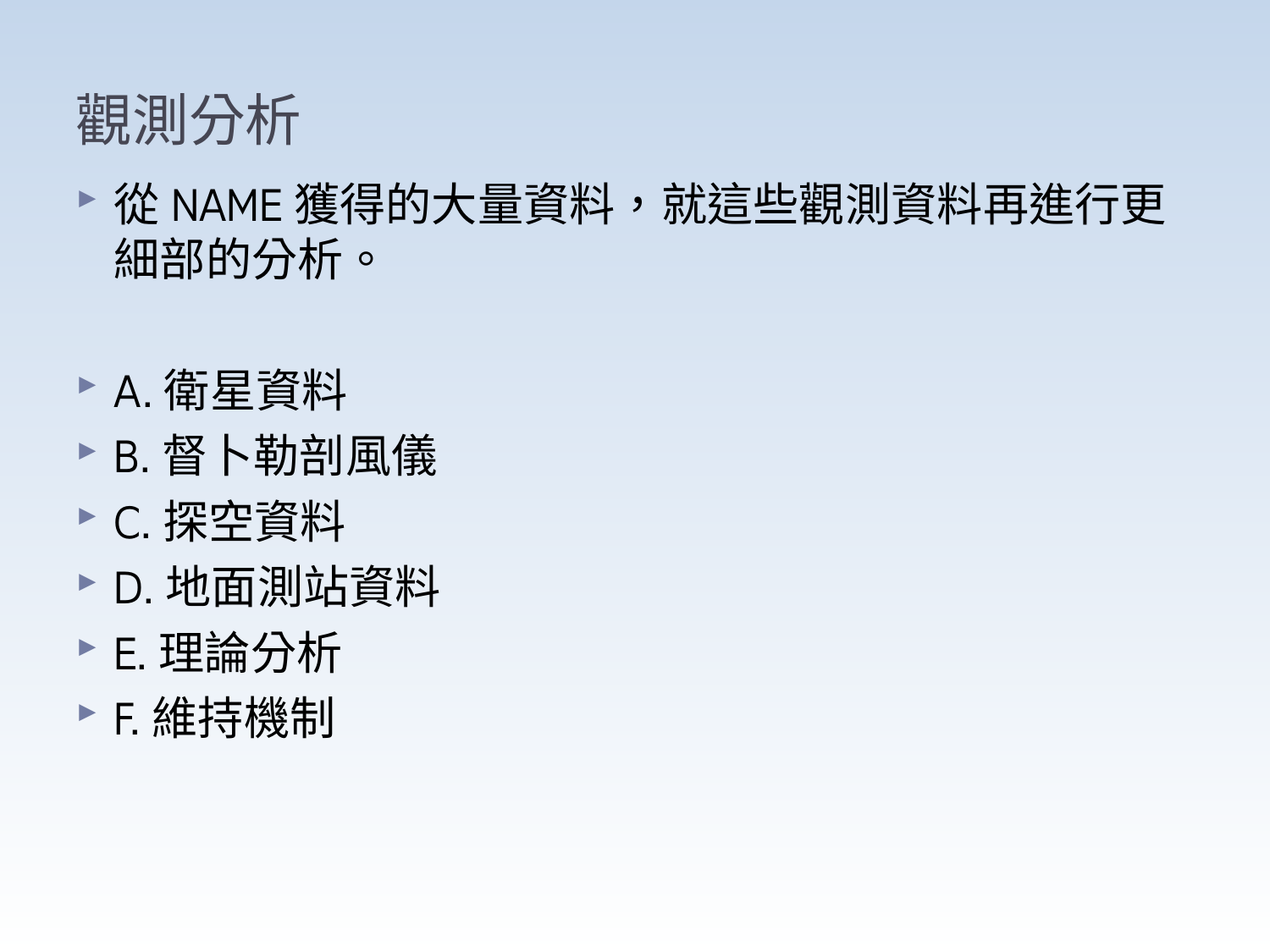

# 觀測分析
從NAME獲得的大量資料，就這些觀測資料再進行更細部的分析。

A.衛星資料
B.督卜勒剖風儀
C.探空資料
D.地面測站資料
E.理論分析
F.維持機制